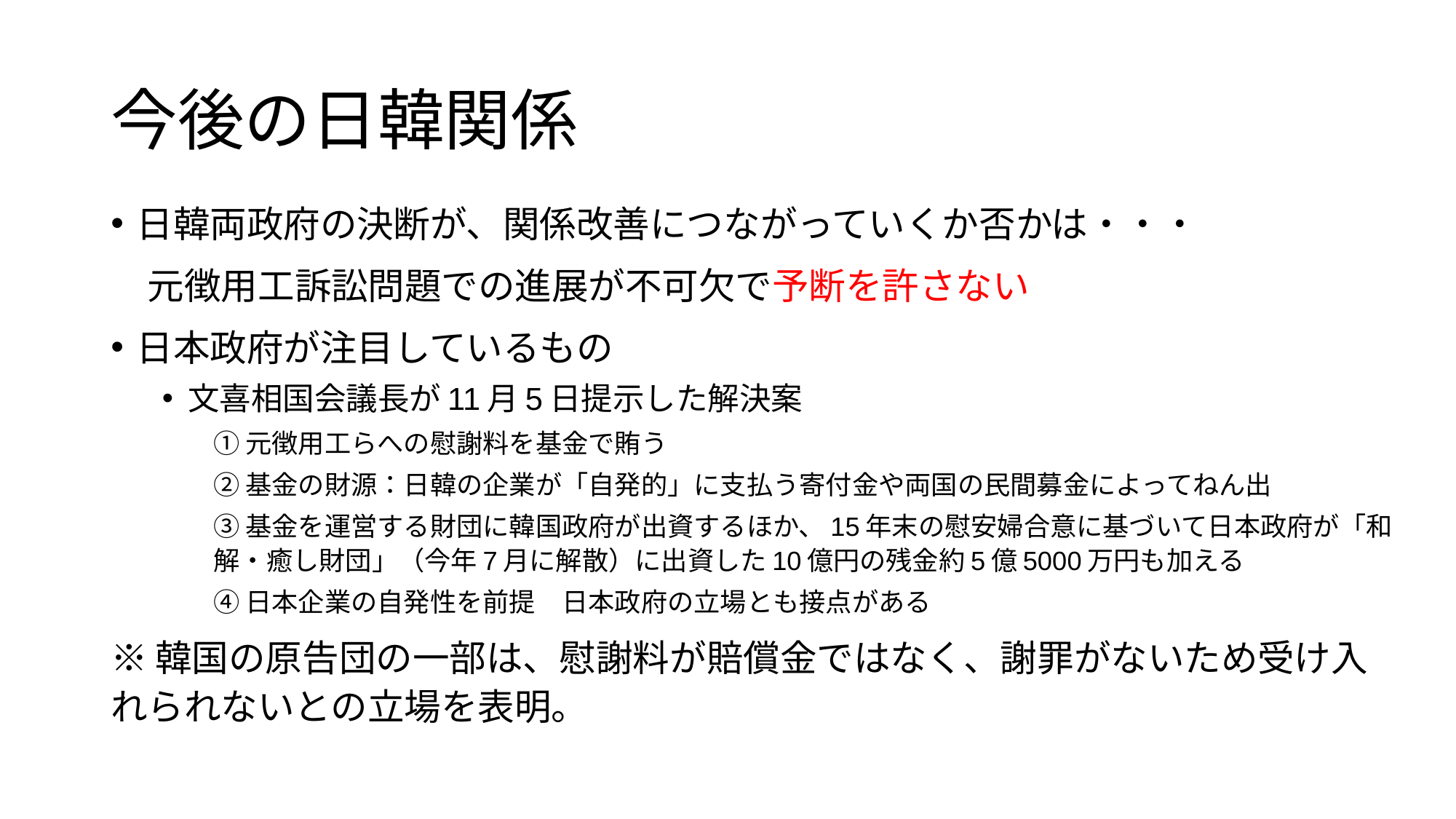

# 今後の日韓関係
日韓両政府の決断が、関係改善につながっていくか否かは・・・
　元徴用工訴訟問題での進展が不可欠で予断を許さない
日本政府が注目しているもの
文喜相国会議長が11月5日提示した解決案
①元徴用工らへの慰謝料を基金で賄う
②基金の財源：日韓の企業が「自発的」に支払う寄付金や両国の民間募金によってねん出
③基金を運営する財団に韓国政府が出資するほか、15年末の慰安婦合意に基づいて日本政府が「和解・癒し財団」（今年7月に解散）に出資した10億円の残金約5億5000万円も加える
④日本企業の自発性を前提　日本政府の立場とも接点がある
※韓国の原告団の一部は、慰謝料が賠償金ではなく、謝罪がないため受け入れられないとの立場を表明。